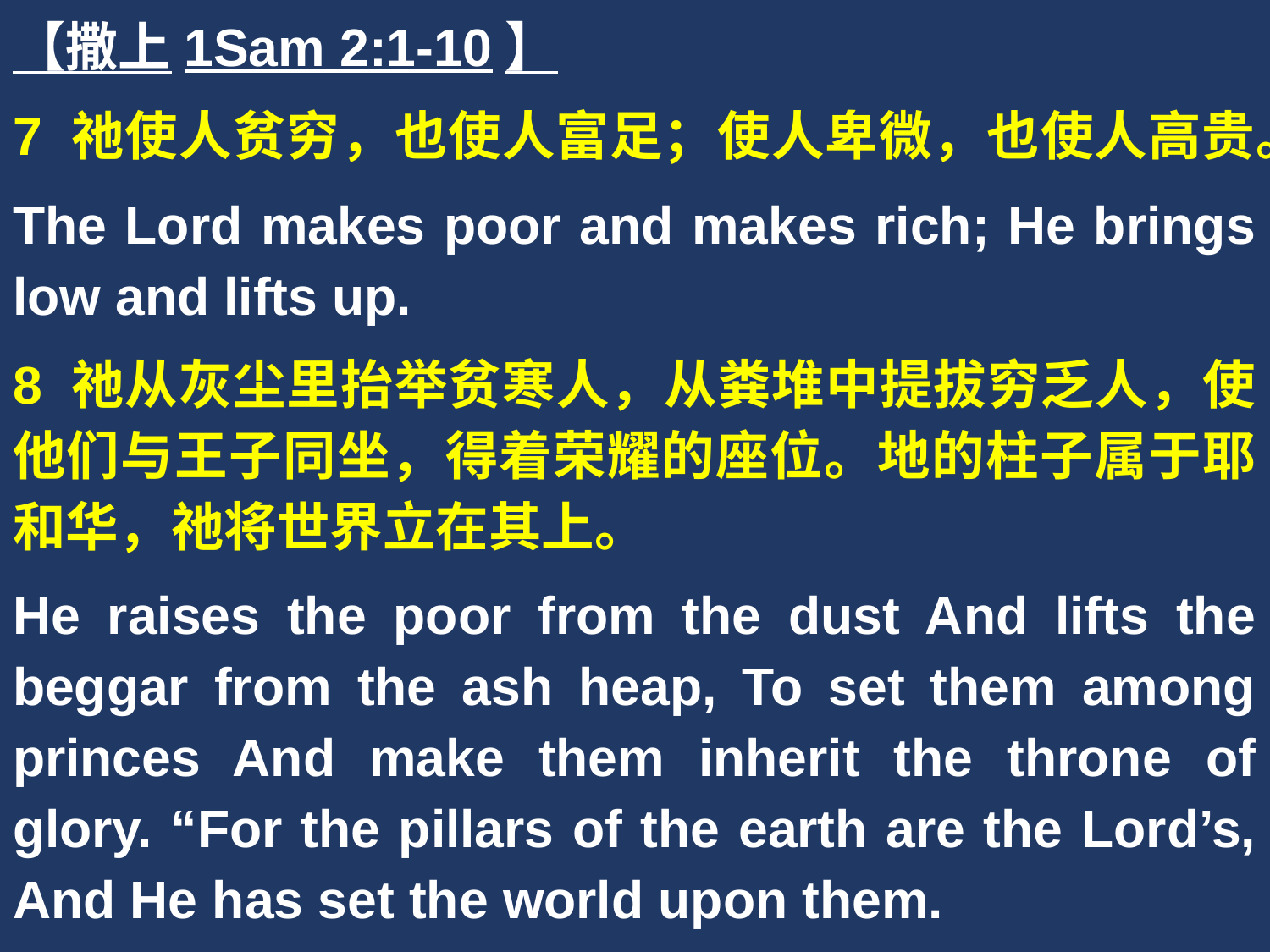

【撒上1Sam 2:1-10】
7 祂使人贫穷，也使人富足；使人卑微，也使人高贵。
The Lord makes poor and makes rich; He brings low and lifts up.
8 祂从灰尘里抬举贫寒人，从粪堆中提拔穷乏人，使他们与王子同坐，得着荣耀的座位。地的柱子属于耶和华，祂将世界立在其上。
He raises the poor from the dust And lifts the beggar from the ash heap, To set them among princes And make them inherit the throne of glory. “For the pillars of the earth are the Lord’s, And He has set the world upon them.